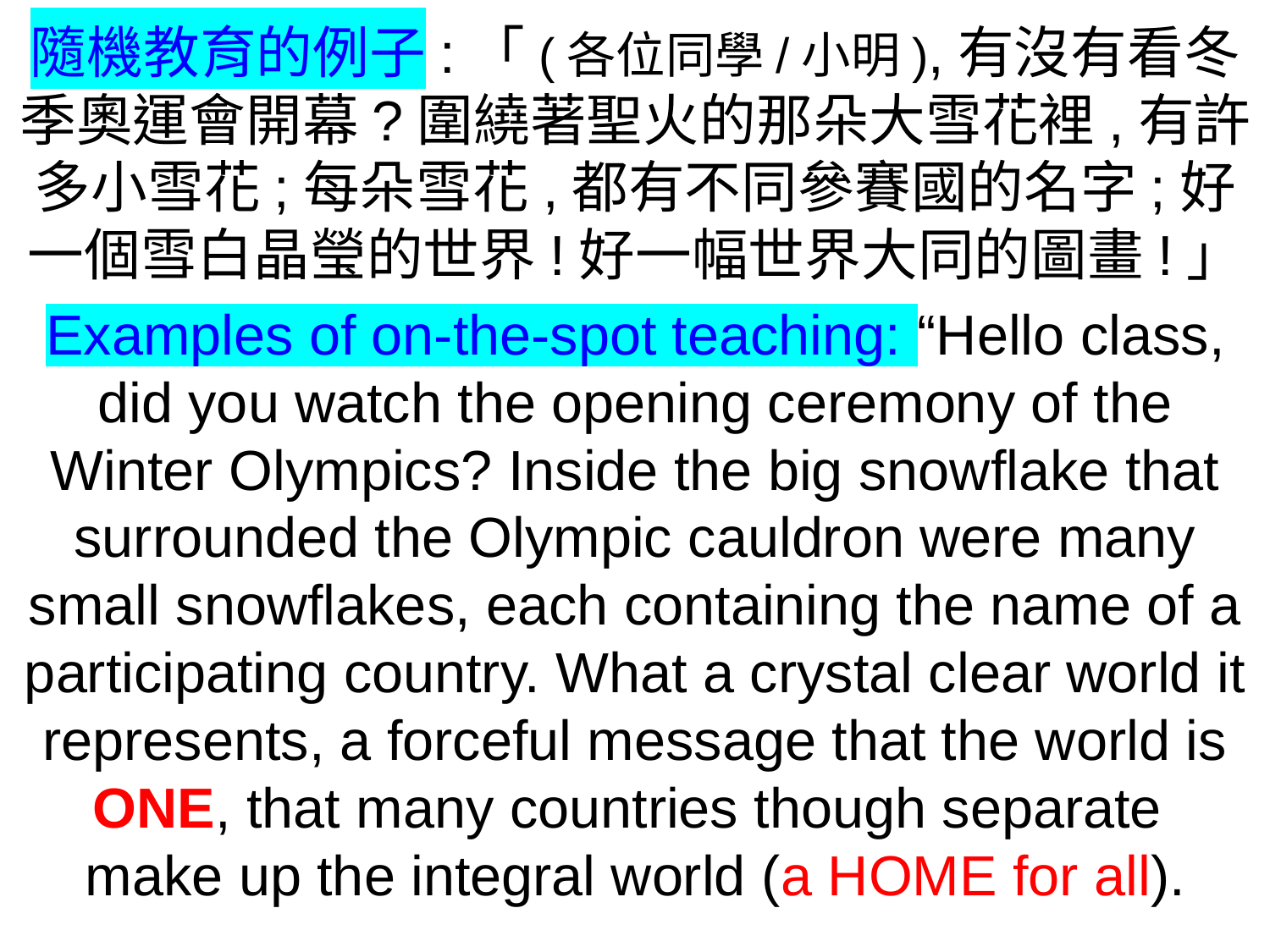

隨機教育的例子:「(各位同學/小明),有沒有看冬季奧運會開幕?圍繞著聖火的那朵大雪花裡,有許多小雪花;每朵雪花,都有不同參賽國的名字;好一個雪白晶瑩的世界!好一幅世界大同的圖畫!」
Examples of on-the-spot teaching: “Hello class, did you watch the opening ceremony of the Winter Olympics? Inside the big snowflake that surrounded the Olympic cauldron were many small snowflakes, each containing the name of a participating country. What a crystal clear world it represents, a forceful message that the world is ONE, that many countries though separate
make up the integral world (a HOME for all).